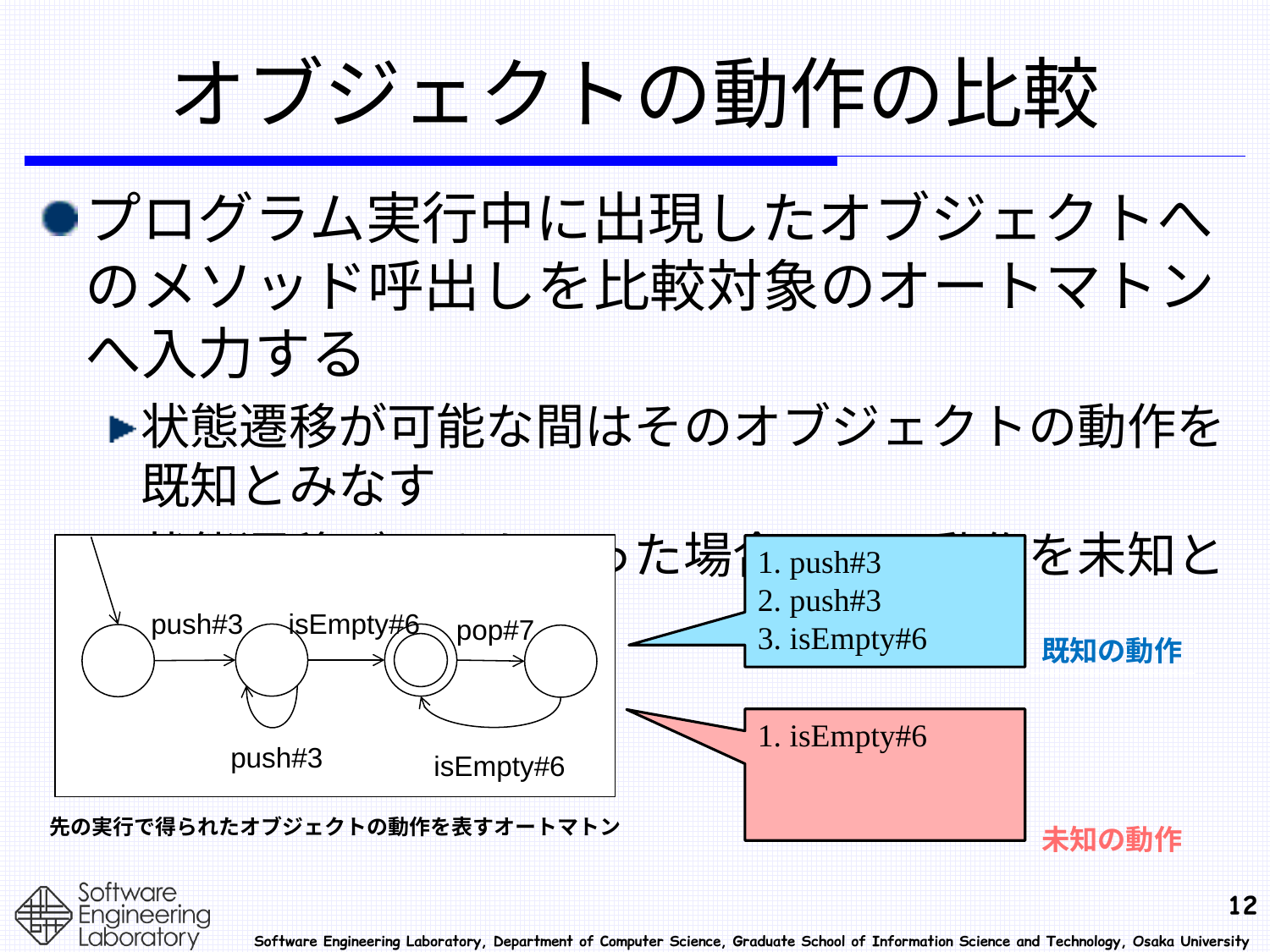

# オブジェクトの動作の比較
プログラム実行中に出現したオブジェクトへのメソッド呼出しを比較対象のオートマトンへ入力する
状態遷移が可能な間はそのオブジェクトの動作を既知とみなす
状態遷移ができなかった場合，その動作を未知とみなす

push#3
isEmpty#6
pop#7

push#3
isEmpty#6
1. push#3
2. push#3
3. isEmpty#6
既知の動作
1. isEmpty#6
先の実行で得られたオブジェクトの動作を表すオートマトン
未知の動作